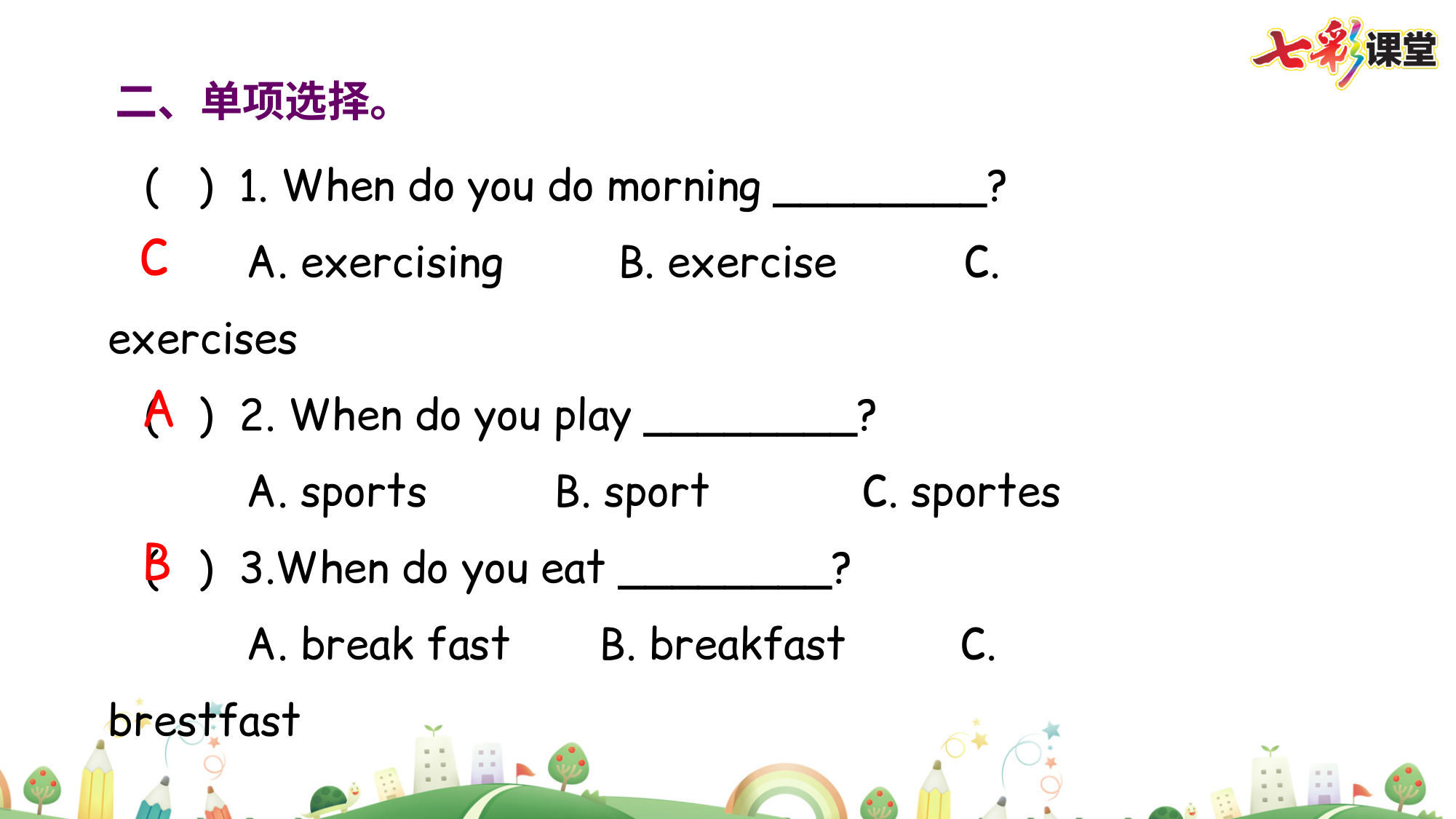

二、单项选择。
(   )  1. When do you do morning ________?
        A. exercising         B. exercise          C. exercises
(   )  2. When do you play ________?
        A. sports          B. sport            C. sportes
(   )  3.When do you eat ________?
        A. break fast       B. breakfast         C. brestfast
C
A
B